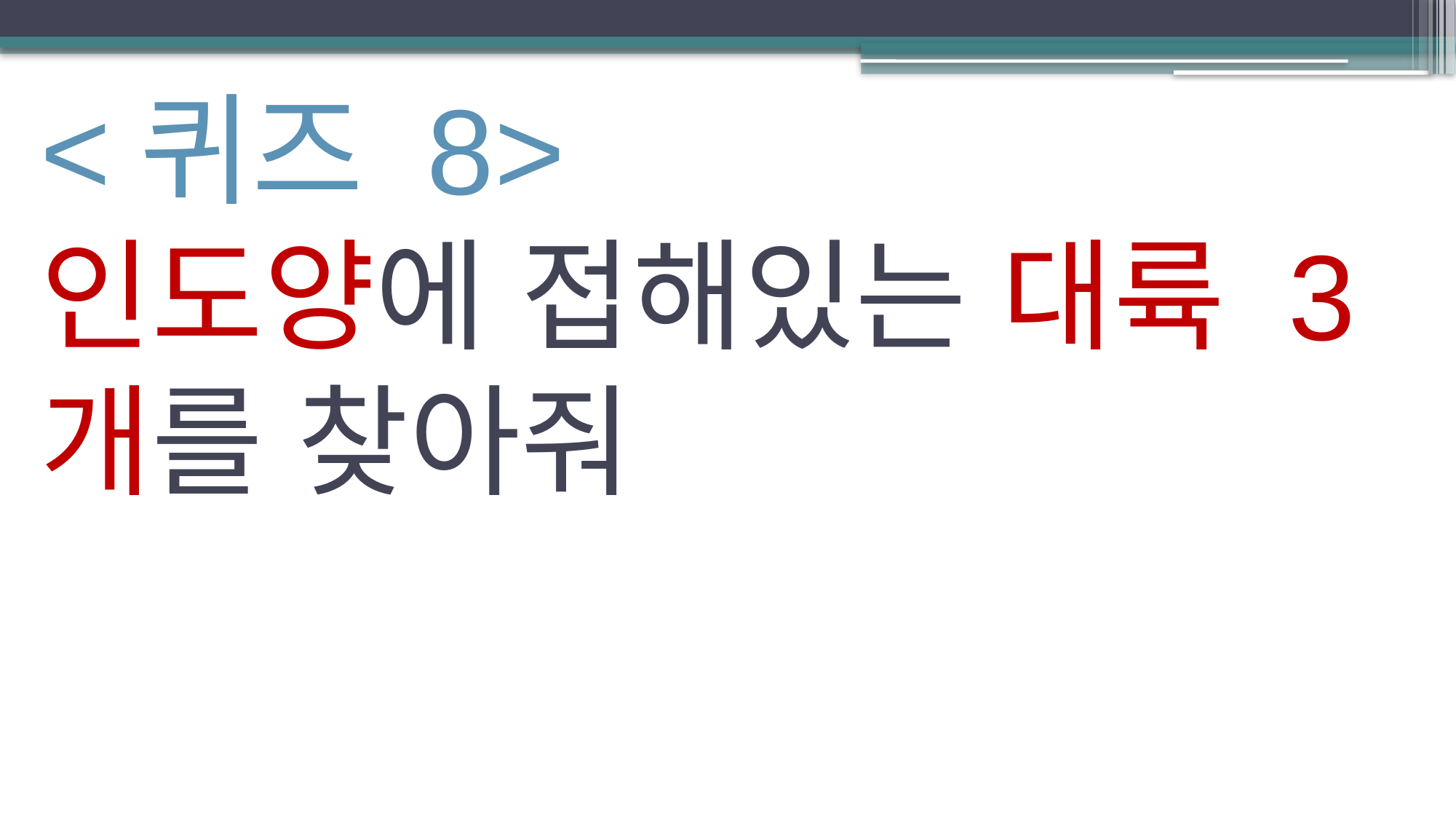

# <퀴즈 8> 인도양에 접해있는 대륙 3개를 찾아줘